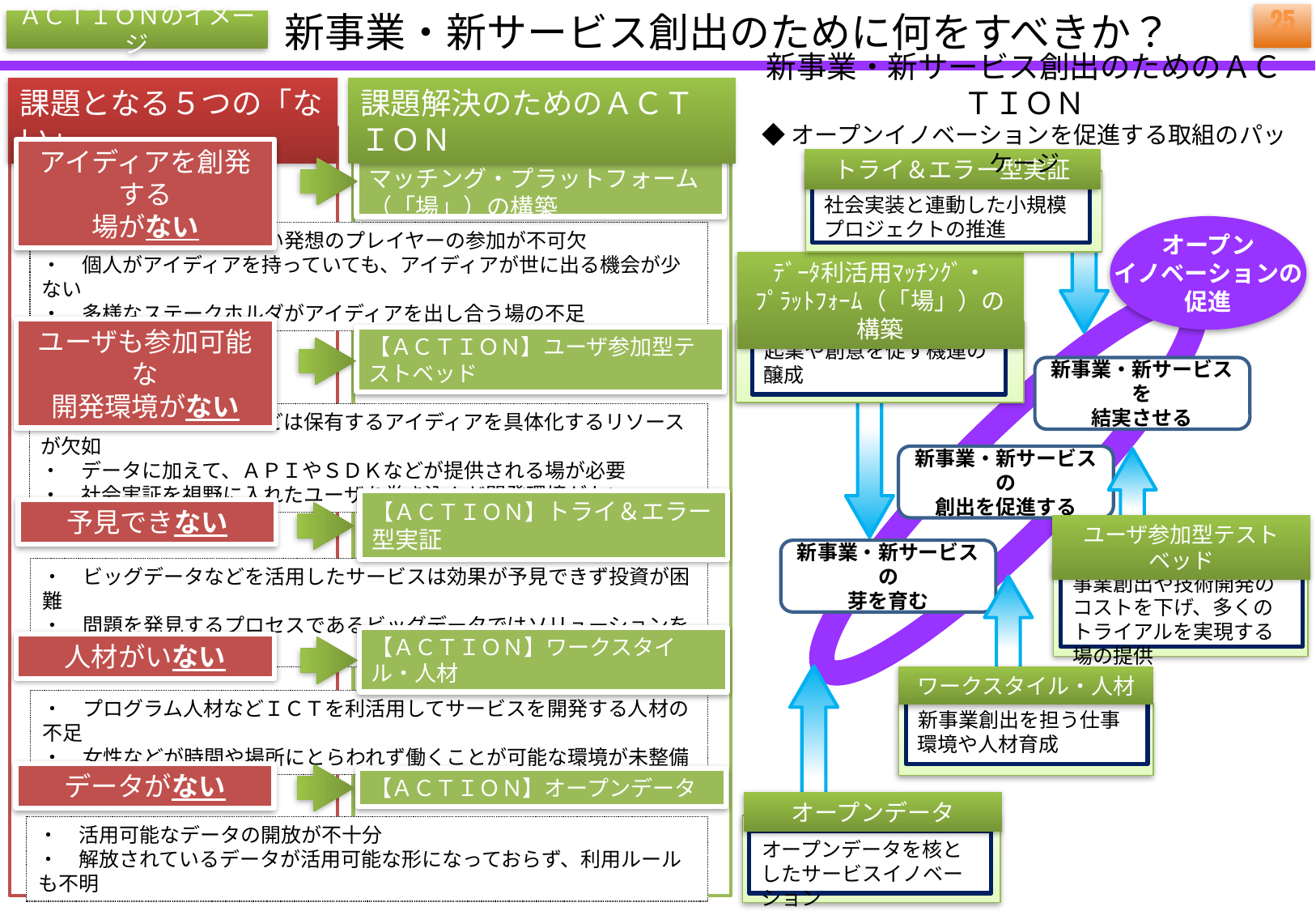

新事業・新サービス創出のために何をすべきか？
25
ＡＣＴＩＯＮのイメージ
課題解決のためのＡＣＴＩＯＮ
課題となる５つの「ない」
新事業・新サービス創出のためのＡＣＴＩＯＮ
◆オープンイノベーションを促進する取組のパッケージ

【ＡＣＴＩＯＮ】データ利活用マッチング・プラットフォーム（「場」）の構築
アイディアを創発する
場がない
トライ＆エラー型実証

社会実装と連動した小規模プロジェクトの推進

オープン
イノベーションの
促進
・　ベンチャー的な新しい発想のプレイヤーの参加が不可欠
・　個人がアイディアを持っていても、アイディアが世に出る機会が少ない
・　多様なステークホルダがアイディアを出し合う場の不足
ﾃﾞｰﾀ利活用ﾏｯﾁﾝｸﾞ・
ﾌﾟﾗｯﾄﾌｫｰﾑ（「場」）の構築
ユーザも参加可能な
開発環境がない

起業や創意を促す機運の醸成

【ＡＣＴＩＯＮ】ユーザ参加型テストベッド
新事業・新サービスを
結実させる

・　個人・ベンチャーなどは保有するアイディアを具体化するリソースが欠如
・　データに加えて、ＡＰＩやＳＤＫなどが提供される場が必要
・　社会実証を視野に入れたユーザを巻き込んだ開発環境がない

新事業・新サービスの
創出を促進する

予見できない
【ＡＣＴＩＯＮ】トライ＆エラー型実証
ユーザ参加型テストベッド
新事業・新サービスの
芽を育む
・　ビッグデータなどを活用したサービスは効果が予見できず投資が困難
・　問題を発見するプロセスであるビッグデータではソリューションを予想しづらい

事業創出や技術開発のコストを下げ、多くのトライアルを実現する場の提供

人材がいない
【ＡＣＴＩＯＮ】ワークスタイル・人材

ワークスタイル・人材
・　プログラム人材などＩＣＴを利活用してサービスを開発する人材の不足
・　女性などが時間や場所にとらわれず働くことが可能な環境が未整備
新事業創出を担う仕事環境や人材育成

データがない
【ＡＣＴＩＯＮ】オープンデータ
オープンデータ

・　活用可能なデータの開放が不十分
・　解放されているデータが活用可能な形になっておらず、利用ルールも不明
オープンデータを核としたサービスイノベーション